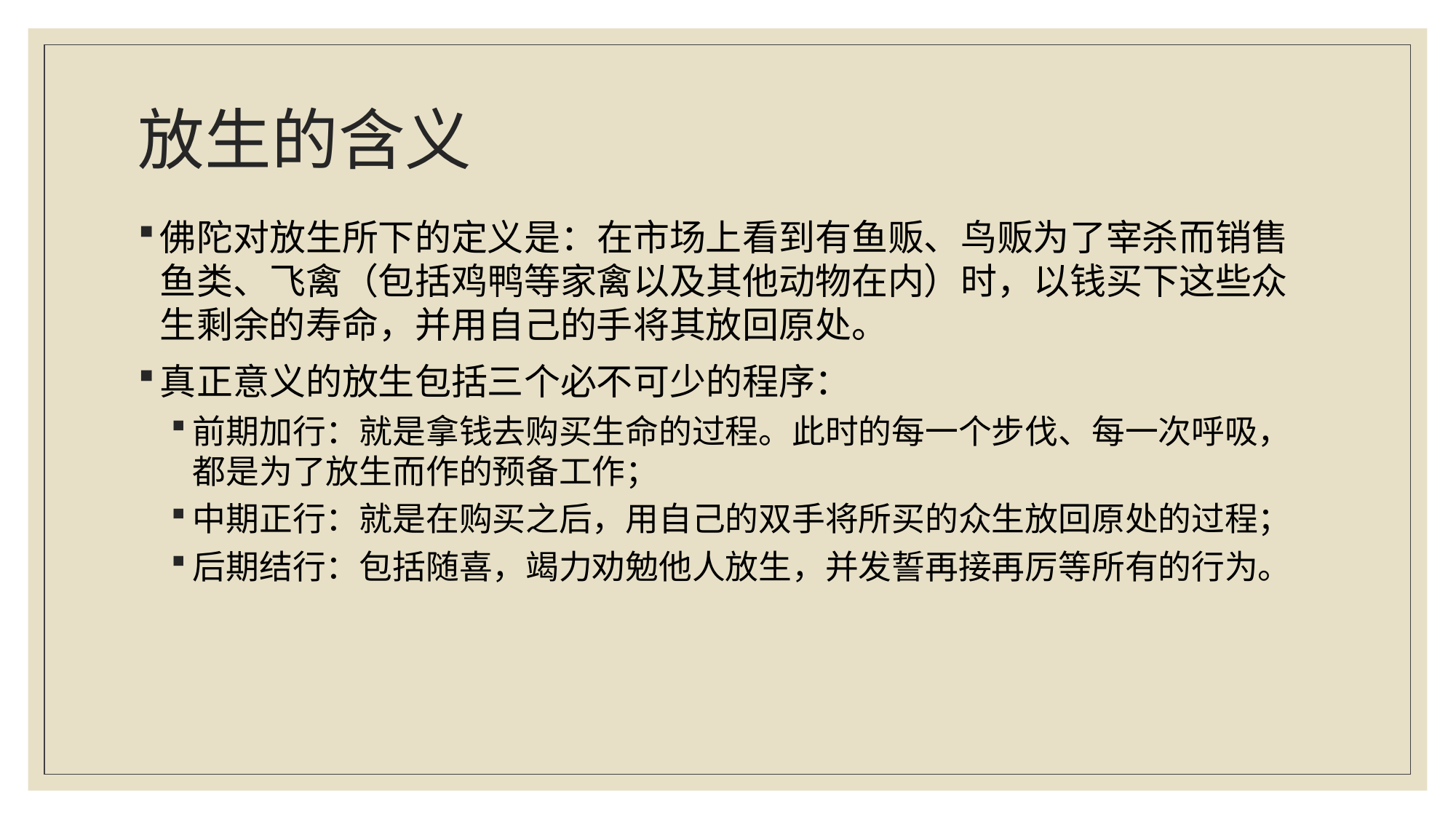

# 放生的含义
佛陀对放生所下的定义是：在市场上看到有鱼贩、鸟贩为了宰杀而销售鱼类、飞禽（包括鸡鸭等家禽以及其他动物在内）时，以钱买下这些众生剩余的寿命，并用自己的手将其放回原处。
真正意义的放生包括三个必不可少的程序：
前期加行：就是拿钱去购买生命的过程。此时的每一个步伐、每一次呼吸，都是为了放生而作的预备工作；
中期正行：就是在购买之后，用自己的双手将所买的众生放回原处的过程；
后期结行：包括随喜，竭力劝勉他人放生，并发誓再接再厉等所有的行为。